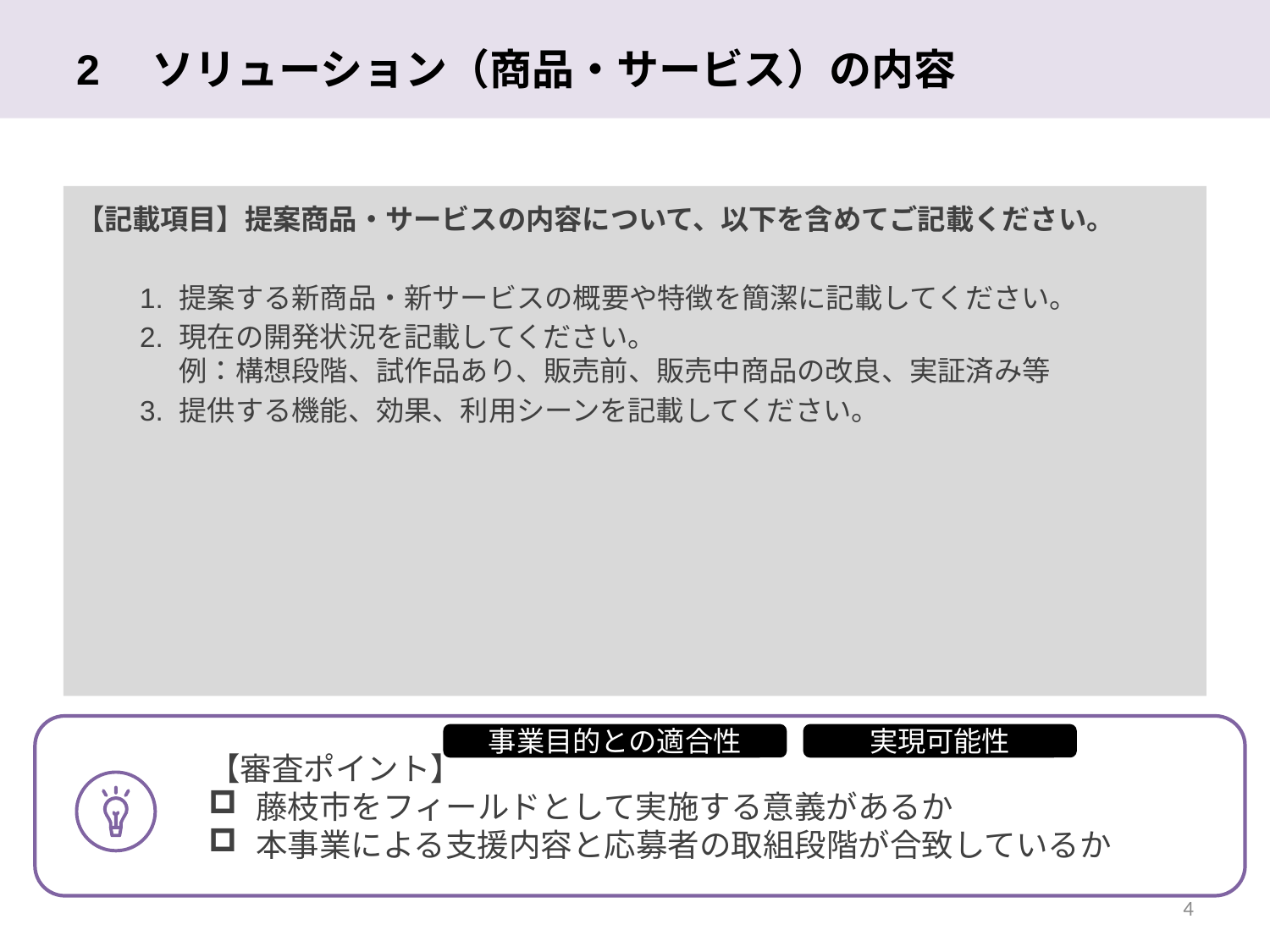

# 2　ソリューション（商品・サービス）の内容
【記載項目】提案商品・サービスの内容について、以下を含めてご記載ください。

提案する新商品・新サービスの概要や特徴を簡潔に記載してください。
現在の開発状況を記載してください。
例：構想段階、試作品あり、販売前、販売中商品の改良、実証済み等
提供する機能、効果、利用シーンを記載してください。

【審査ポイント】
藤枝市をフィールドとして実施する意義があるか
本事業による支援内容と応募者の取組段階が合致しているか
事業目的との適合性
実現可能性

4